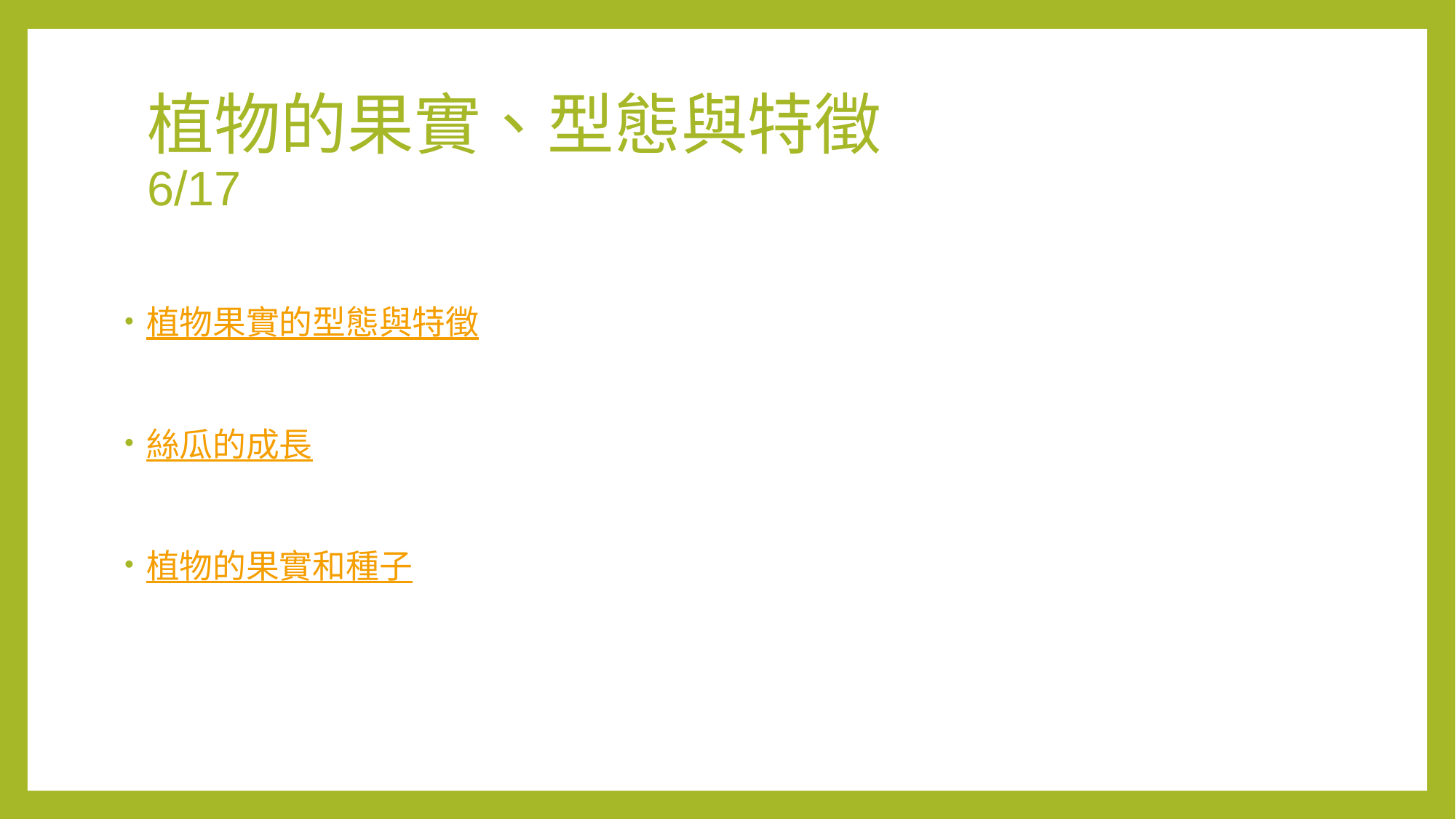

# 植物的果實、型態與特徵                        6/17

植物果實的型態與特徵

絲瓜的成長

植物的果實和種子